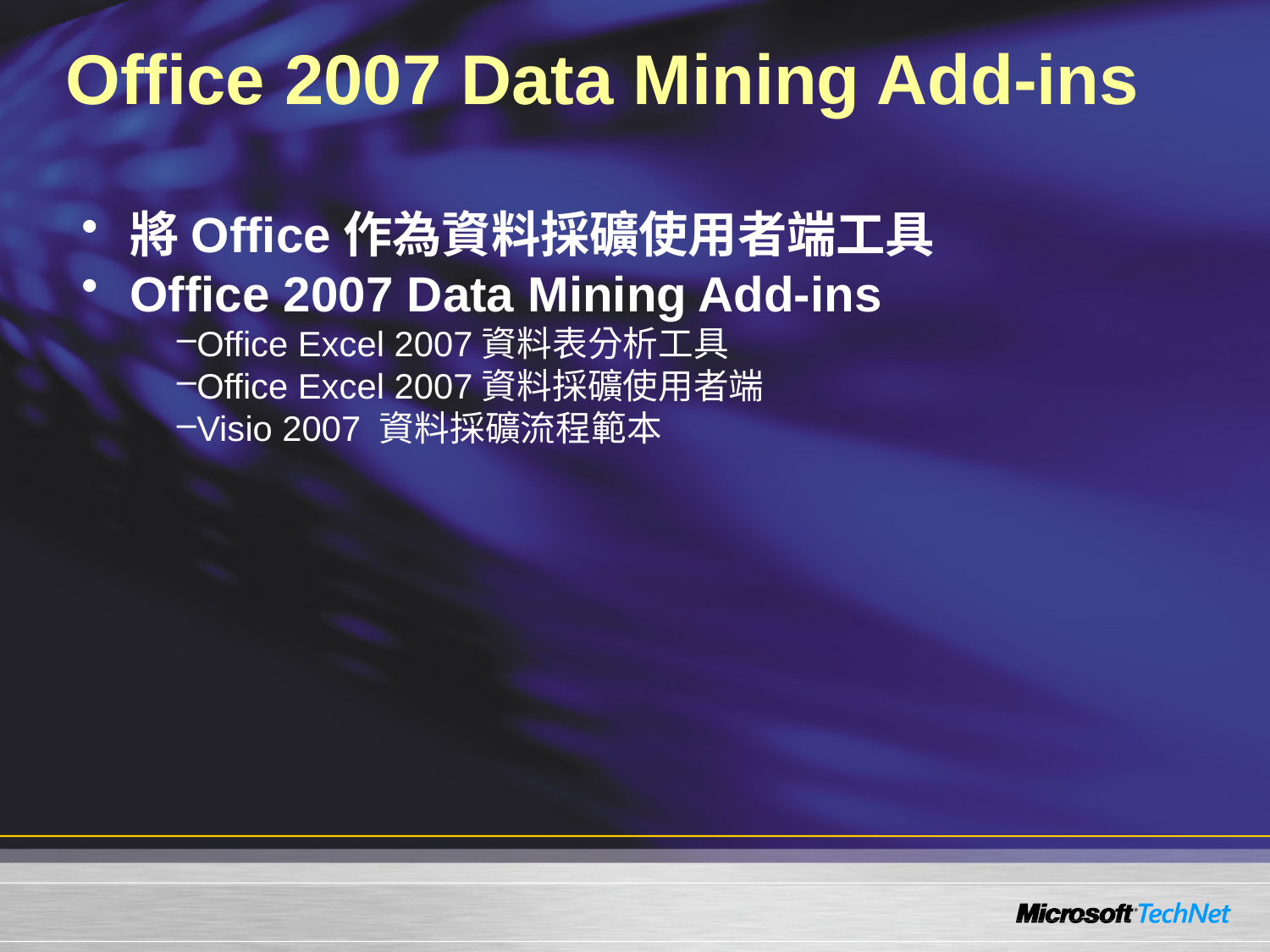

# Office 2007 Data Mining Add-ins
將Office作為資料採礦使用者端工具
Office 2007 Data Mining Add-ins
Office Excel 2007資料表分析工具
Office Excel 2007資料採礦使用者端
Visio 2007 資料採礦流程範本